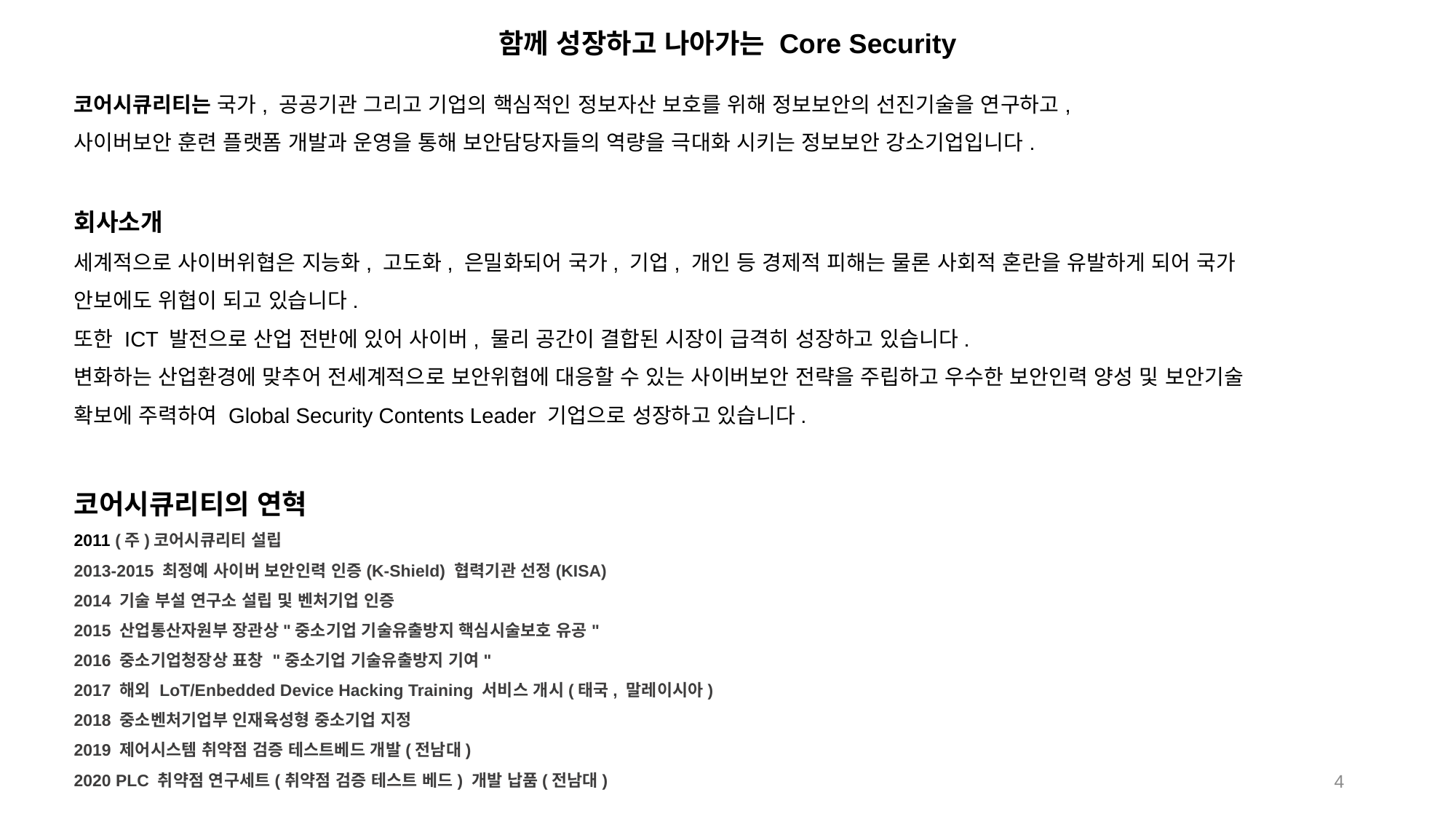

함께 성장하고 나아가는 Core Security
# 코어시큐리티는 국가, 공공기관 그리고 기업의 핵심적인 정보자산 보호를 위해 정보보안의 선진기술을 연구하고, 사이버보안 훈련 플랫폼 개발과 운영을 통해 보안담당자들의 역량을 극대화 시키는 정보보안 강소기업입니다. 회사소개 세계적으로 사이버위협은 지능화, 고도화, 은밀화되어 국가, 기업, 개인 등 경제적 피해는 물론 사회적 혼란을 유발하게 되어 국가 안보에도 위협이 되고 있습니다. 또한 ICT 발전으로 산업 전반에 있어 사이버, 물리 공간이 결합된 시장이 급격히 성장하고 있습니다. 변화하는 산업환경에 맞추어 전세계적으로 보안위협에 대응할 수 있는 사이버보안 전략을 주립하고 우수한 보안인력 양성 및 보안기술 확보에 주력하여 Global Security Contents Leader 기업으로 성장하고 있습니다. 코어시큐리티의 연혁 2011 (주)코어시큐리티 설립 2013-2015 최정예 사이버 보안인력 인증(K-Shield) 협력기관 선정(KISA) 2014 기술 부설 연구소 설립 및 벤처기업 인증 2015 산업통산자원부 장관상"중소기업 기술유출방지 핵심시술보호 유공" 2016 중소기업청장상 표창 "중소기업 기술유출방지 기여" 2017 해외 LoT/Enbedded Device Hacking Training 서비스 개시(태국, 말레이시아) 2018 중소벤처기업부 인재육성형 중소기업 지정 2019 제어시스템 취약점 검증 테스트베드 개발(전남대) 2020 PLC 취약점 연구세트(취약점 검증 테스트 베드) 개발 납품(전남대)
4